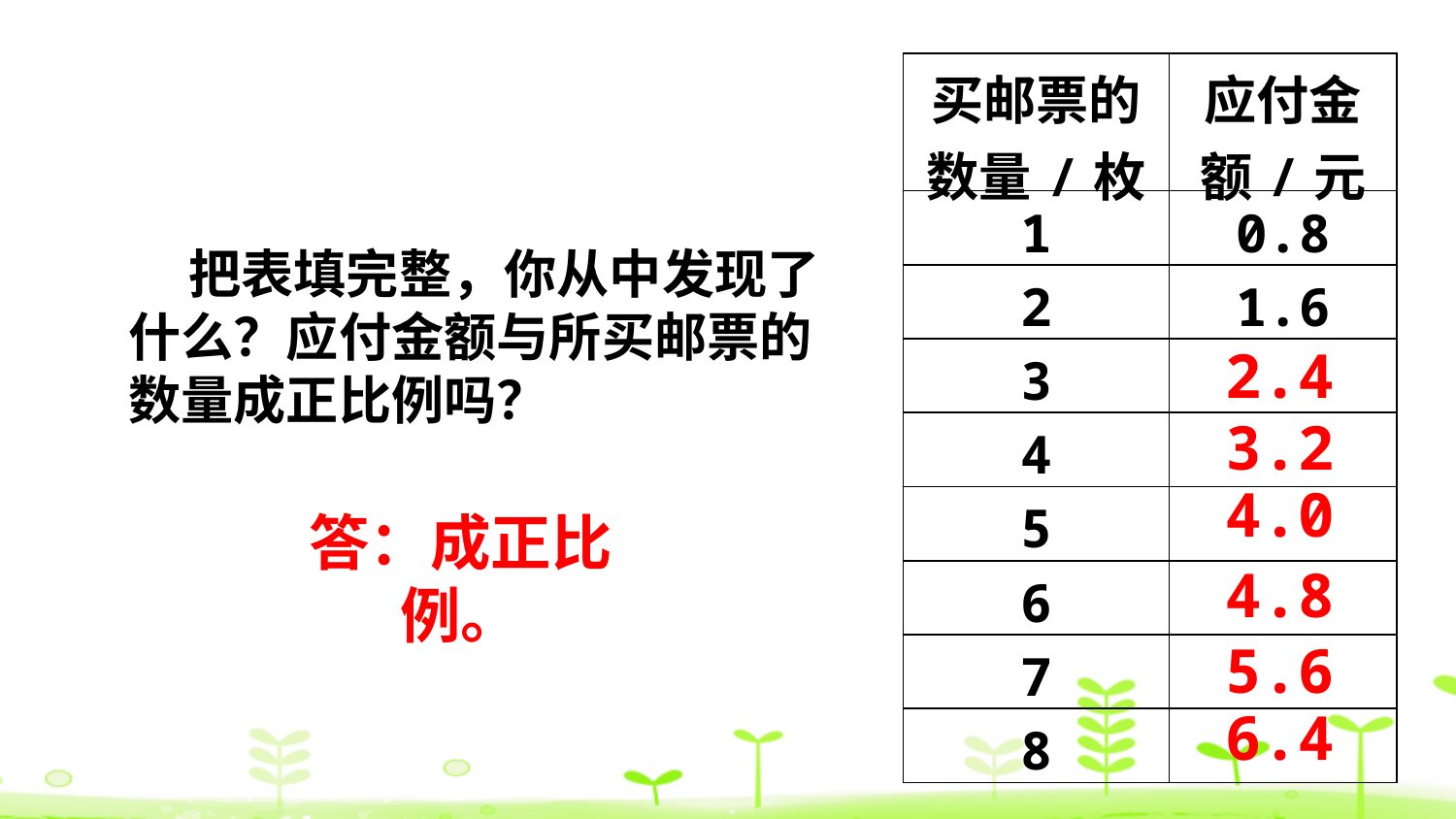

| 买邮票的数量/枚 | 应付金额/元 |
| --- | --- |
| 1 | 0.8 |
| 2 | 1.6 |
| 3 |  |
| 4 |  |
| 5 |  |
| 6 |  |
| 7 |  |
| 8 |  |
    把表填完整，你从中发现了什么？应付金额与所买邮票的数量成正比例吗？
2.4
3.2
4.0
答：成正比例。
4.8
5.6
6.4